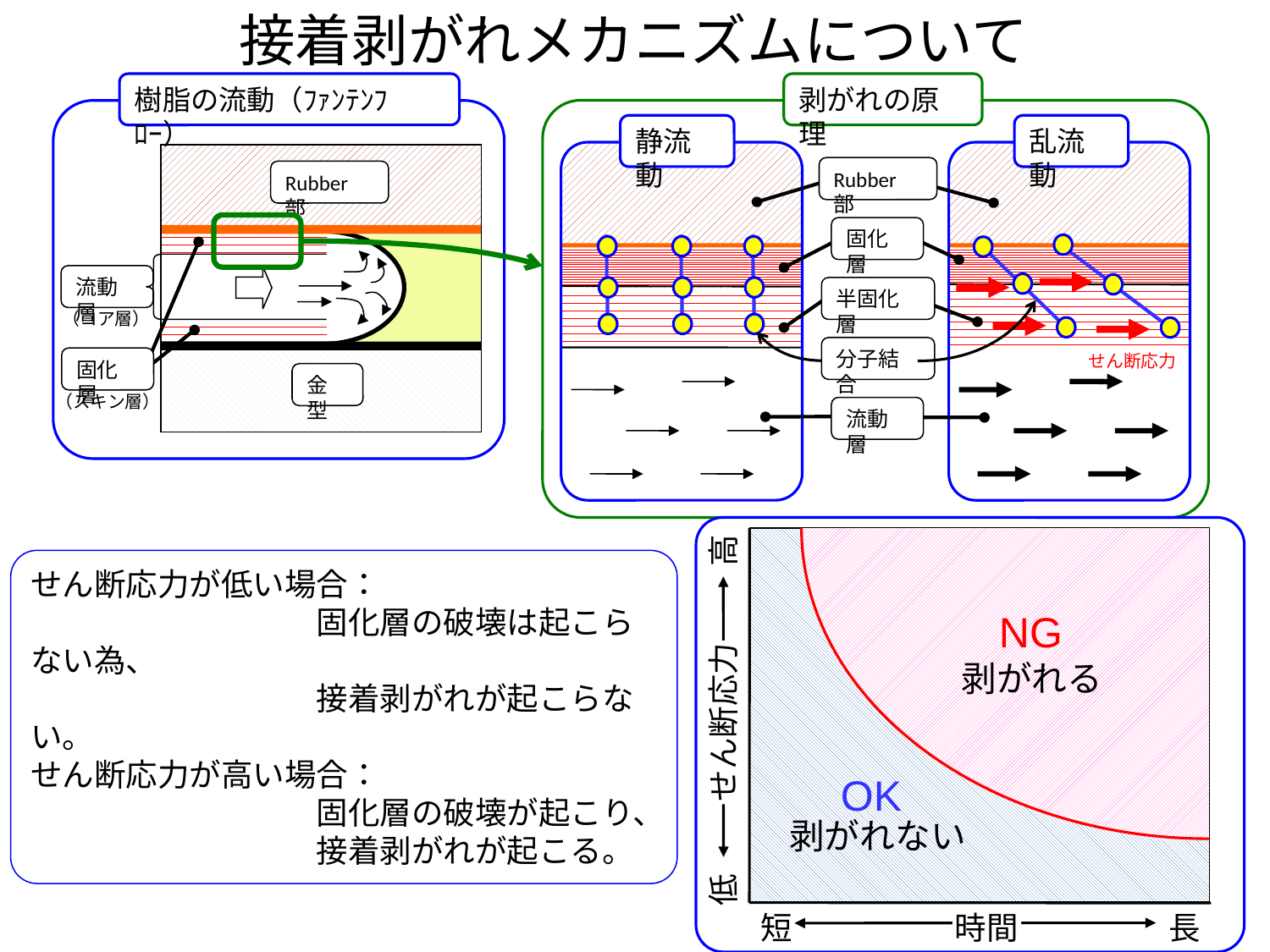

# 接着剥がれメカニズムについて
樹脂の流動（ﾌｧﾝﾃﾝﾌﾛｰ）
剥がれの原理

静流動
乱流動

Rubber部
Rubber部

固化層

流動層

半固化層

（コア層）

分子結合
せん断応力

固化層
金型

（スキン層）

流動層

高

せん断応力が低い場合：
　　　　　　　　　固化層の破壊は起こらない為、
　　　　　　　　　接着剥がれが起こらない。
せん断応力が高い場合：
　　　　　　　　　固化層の破壊が起こり、
　　　　　　　　　接着剥がれが起こる。

NG
剥がれる
せん断応力
OK
剥がれない
低
短
長

時間